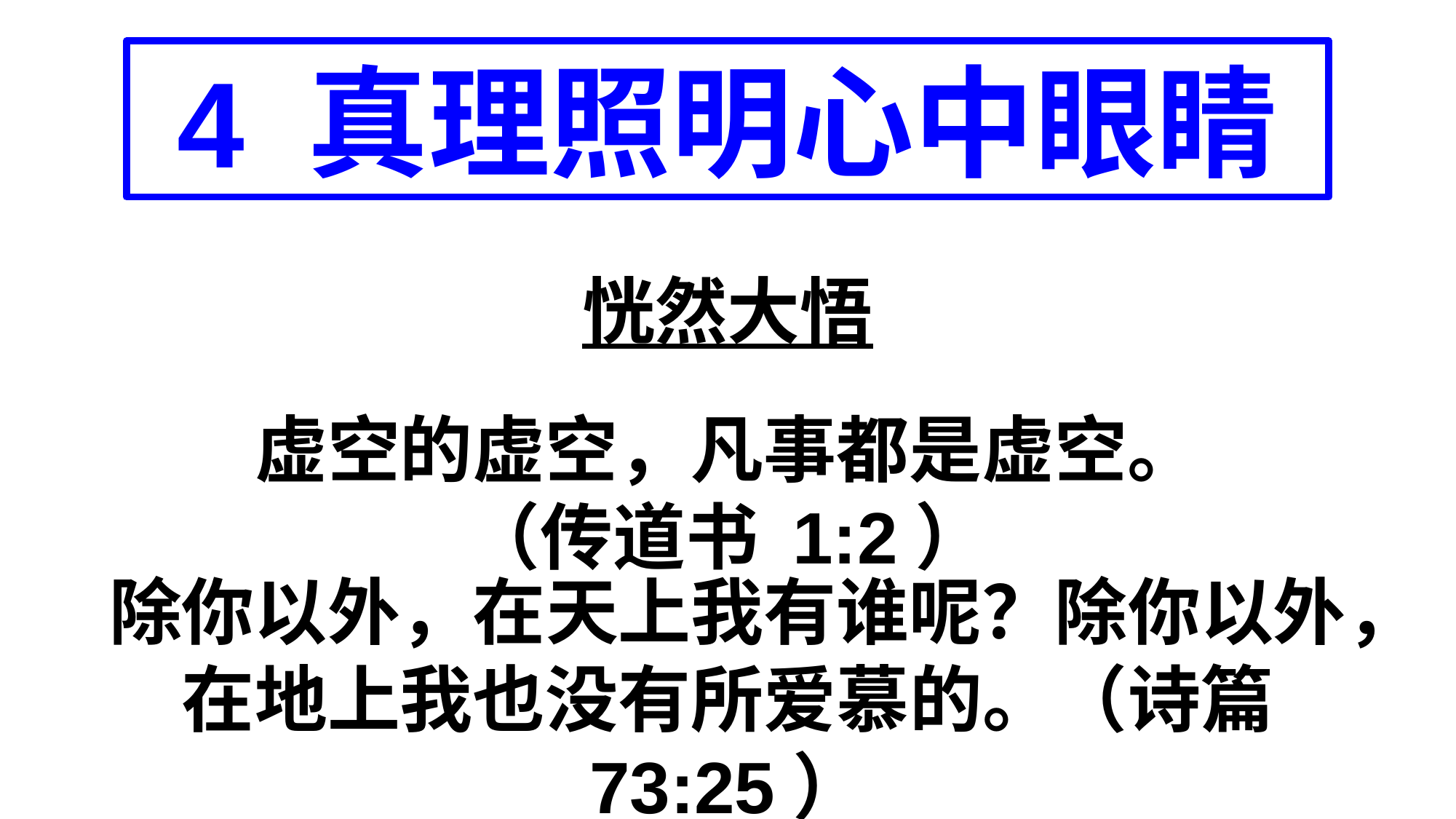

4 真理照明心中眼睛
恍然大悟
虚空的虚空，凡事都是虚空。
（传道书 1:2）
除你以外，在天上我有谁呢？除你以外，在地上我也没有所爱慕的。（诗篇 73:25）